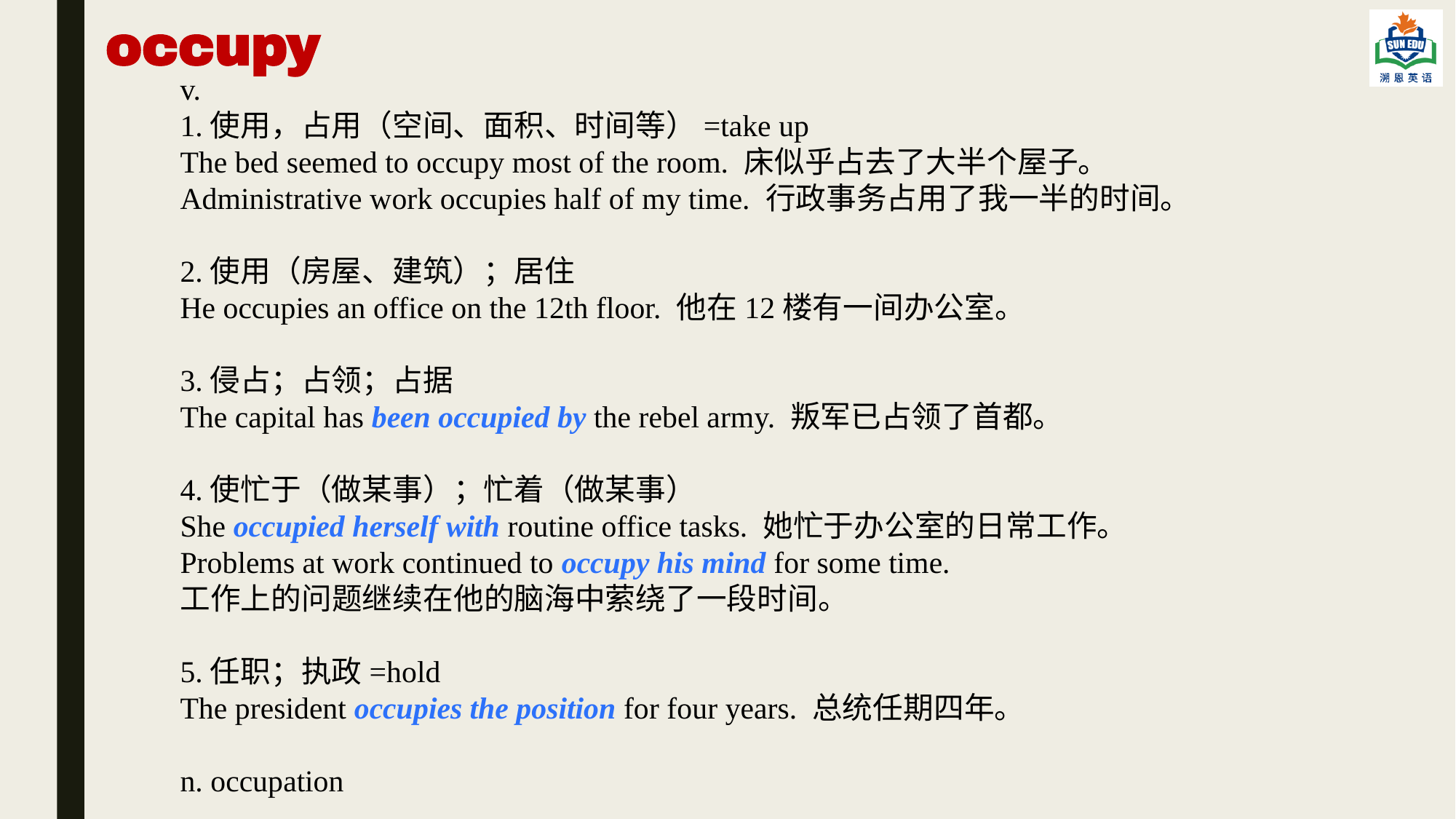

occupy
v.
1.使用，占用（空间、面积、时间等）=take up
The bed seemed to occupy most of the room. 床似乎占去了大半个屋子。
Administrative work occupies half of my time. 行政事务占用了我一半的时间。

2.使用（房屋、建筑）；居住
He occupies an office on the 12th floor. 他在12楼有一间办公室。

3.侵占；占领；占据
The capital has been occupied by the rebel army. 叛军已占领了首都。

4.使忙于（做某事）；忙着（做某事）
She occupied herself with routine office tasks. 她忙于办公室的日常工作。
Problems at work continued to occupy his mind for some time.
工作上的问题继续在他的脑海中萦绕了一段时间。

5.任职；执政=hold
The president occupies the position for four years. 总统任期四年。

n. occupation